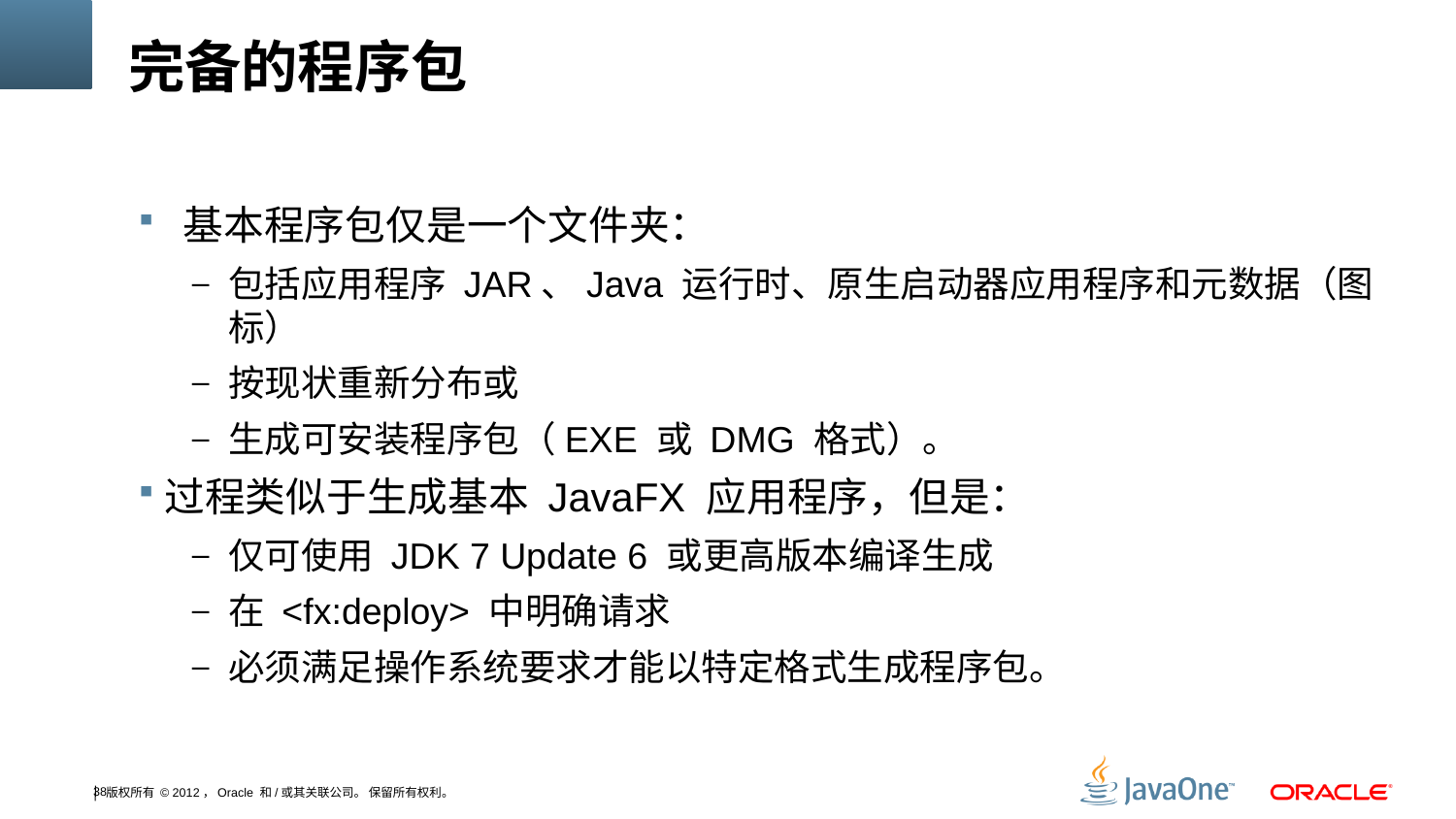

# 完备的程序包

 基本程序包仅是一个文件夹：
包括应用程序 JAR、Java 运行时、原生启动器应用程序和元数据（图标）
按现状重新分布或
生成可安装程序包（EXE 或 DMG 格式）。
过程类似于生成基本 JavaFX 应用程序，但是：
仅可使用 JDK 7 Update 6 或更高版本编译生成
在 <fx:deploy> 中明确请求
必须满足操作系统要求才能以特定格式生成程序包。